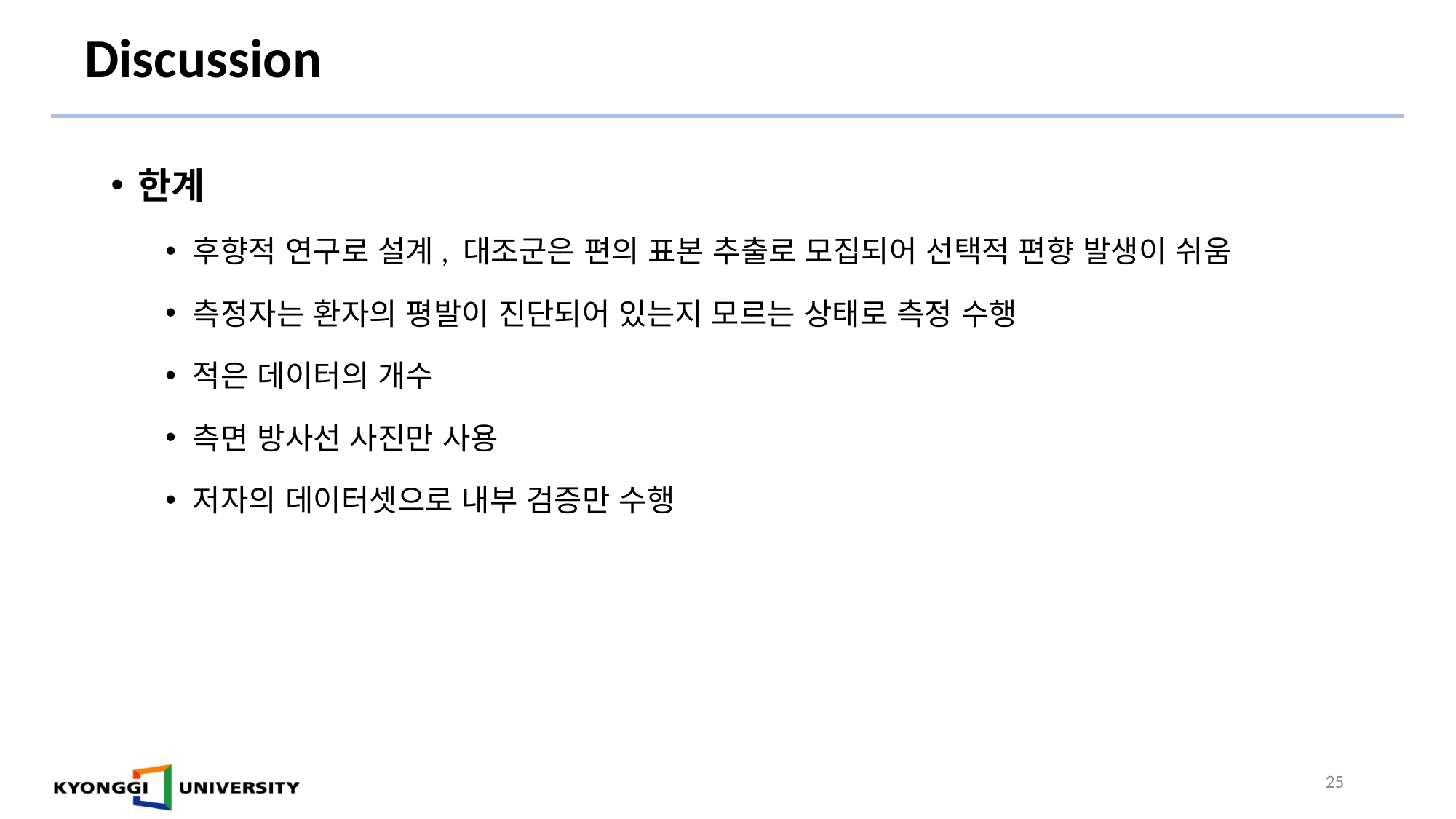

# Discussion
한계
후향적 연구로 설계, 대조군은 편의 표본 추출로 모집되어 선택적 편향 발생이 쉬움
측정자는 환자의 평발이 진단되어 있는지 모르는 상태로 측정 수행
적은 데이터의 개수
측면 방사선 사진만 사용
저자의 데이터셋으로 내부 검증만 수행
25